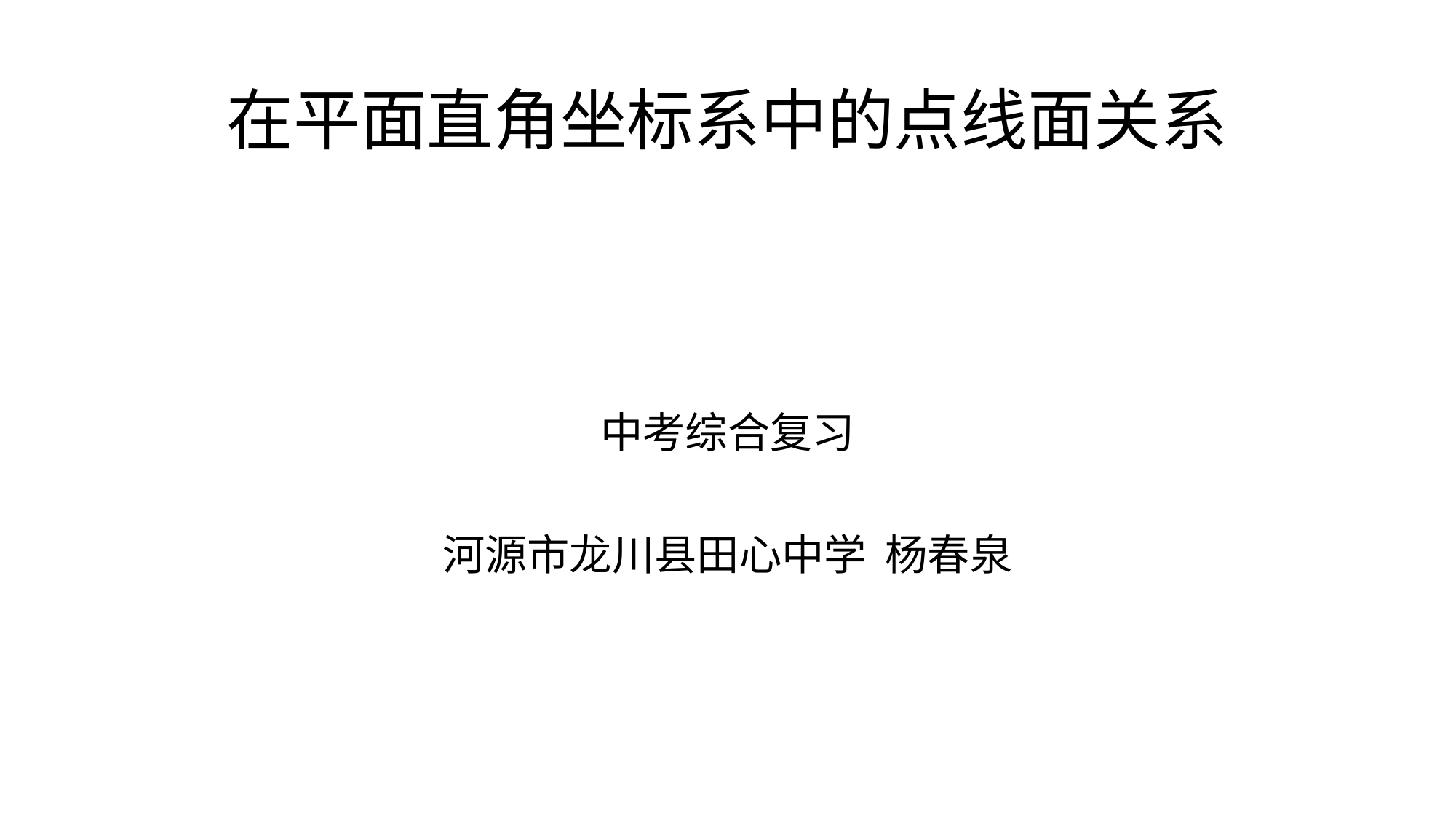

# 在平面直角坐标系中的点线面关系

中考综合复习

河源市龙川县田心中学  杨春泉